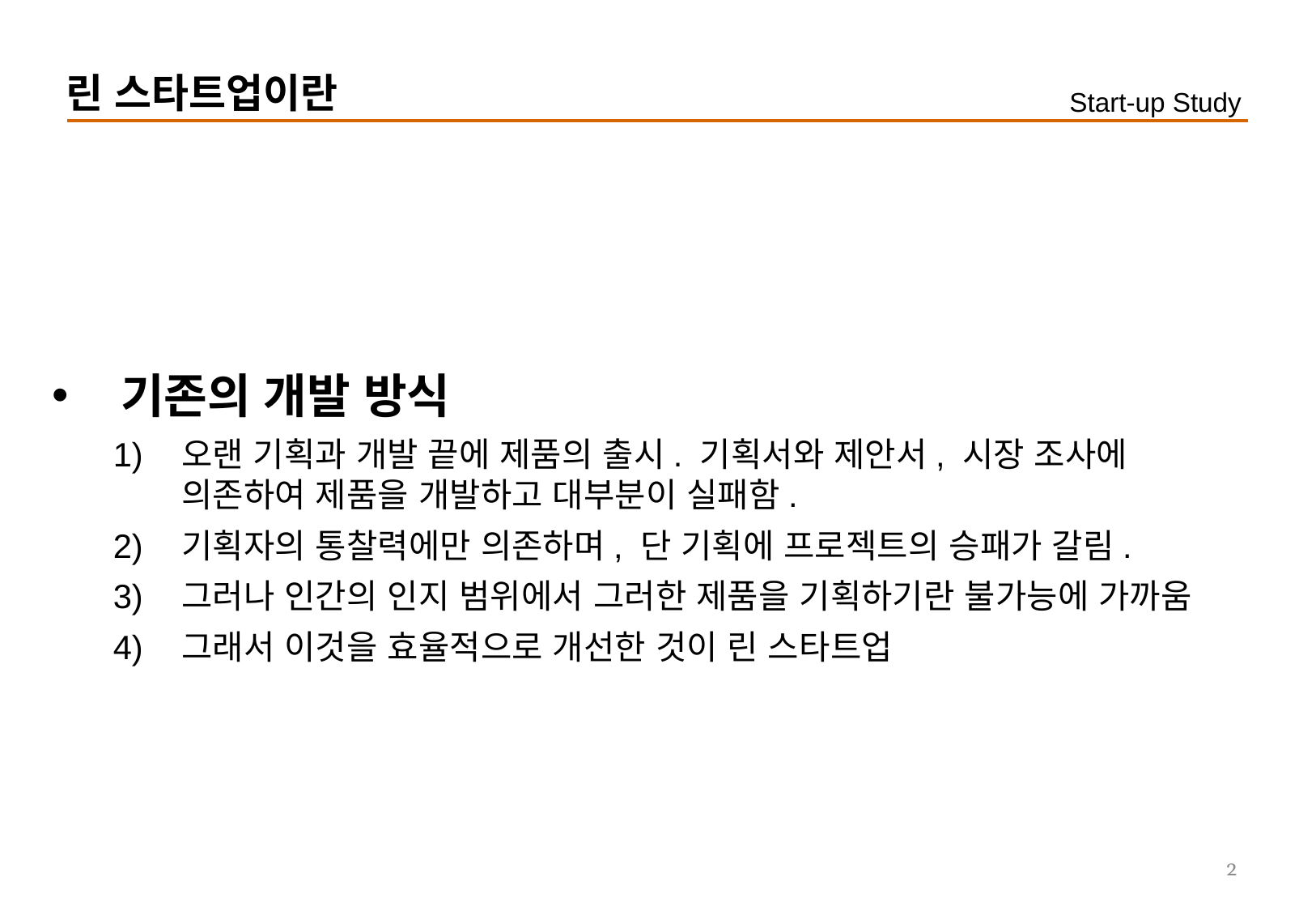

# 린 스타트업이란
기존의 개발 방식
오랜 기획과 개발 끝에 제품의 출시. 기획서와 제안서, 시장 조사에 의존하여 제품을 개발하고 대부분이 실패함.
기획자의 통찰력에만 의존하며, 단 기획에 프로젝트의 승패가 갈림.
그러나 인간의 인지 범위에서 그러한 제품을 기획하기란 불가능에 가까움
그래서 이것을 효율적으로 개선한 것이 린 스타트업
2